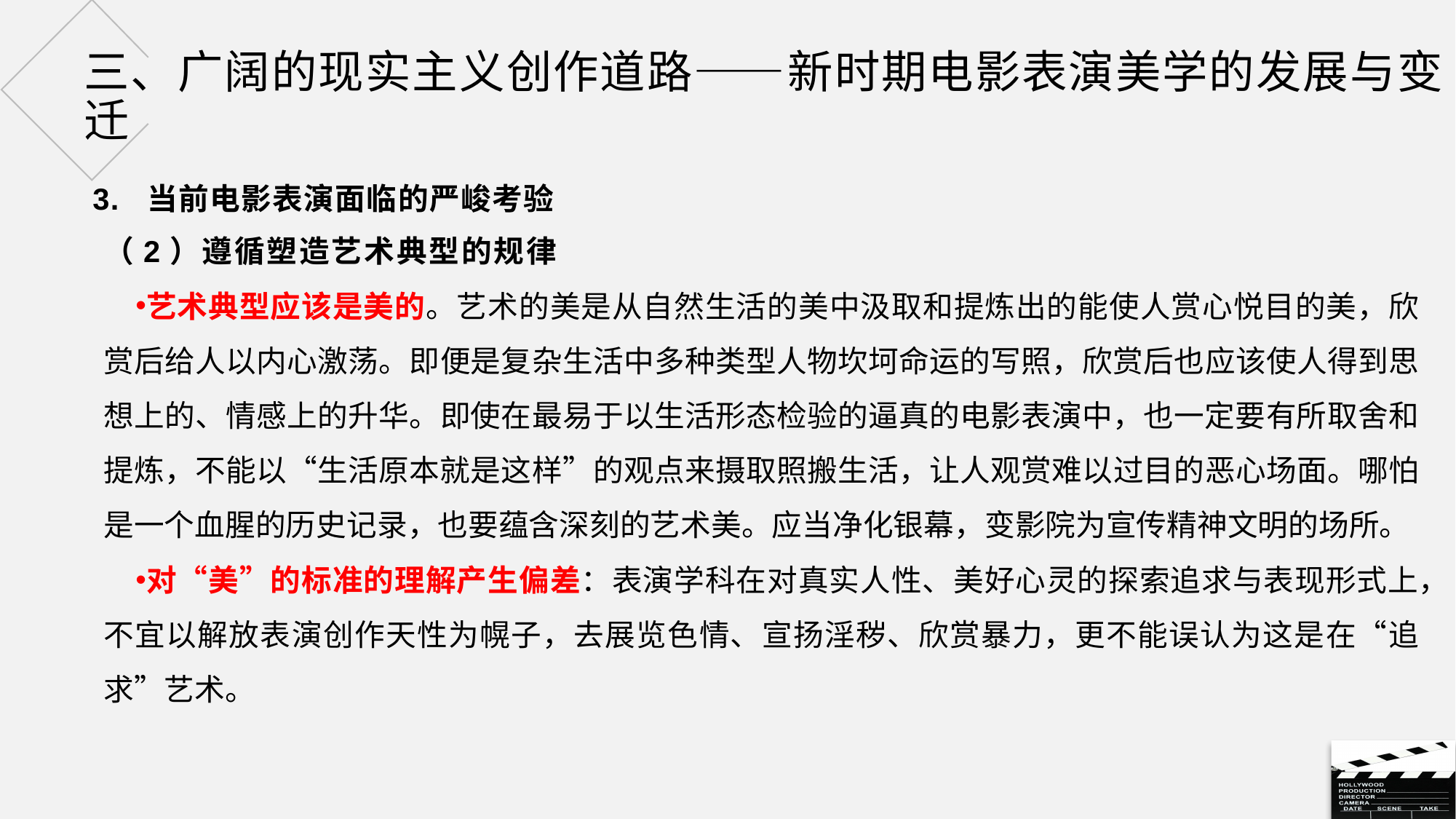

# 三、广阔的现实主义创作道路——新时期电影表演美学的发展与变迁
当前电影表演面临的严峻考验
（2）遵循塑造艺术典型的规律
艺术典型应该是美的。艺术的美是从自然生活的美中汲取和提炼出的能使人赏心悦目的美，欣赏后给人以内心激荡。即便是复杂生活中多种类型人物坎坷命运的写照，欣赏后也应该使人得到思想上的、情感上的升华。即使在最易于以生活形态检验的逼真的电影表演中，也一定要有所取舍和提炼，不能以“生活原本就是这样”的观点来摄取照搬生活，让人观赏难以过目的恶心场面。哪怕是一个血腥的历史记录，也要蕴含深刻的艺术美。应当净化银幕，变影院为宣传精神文明的场所。
对“美”的标准的理解产生偏差：表演学科在对真实人性、美好心灵的探索追求与表现形式上，不宜以解放表演创作天性为幌子，去展览色情、宣扬淫秽、欣赏暴力，更不能误认为这是在“追求”艺术。